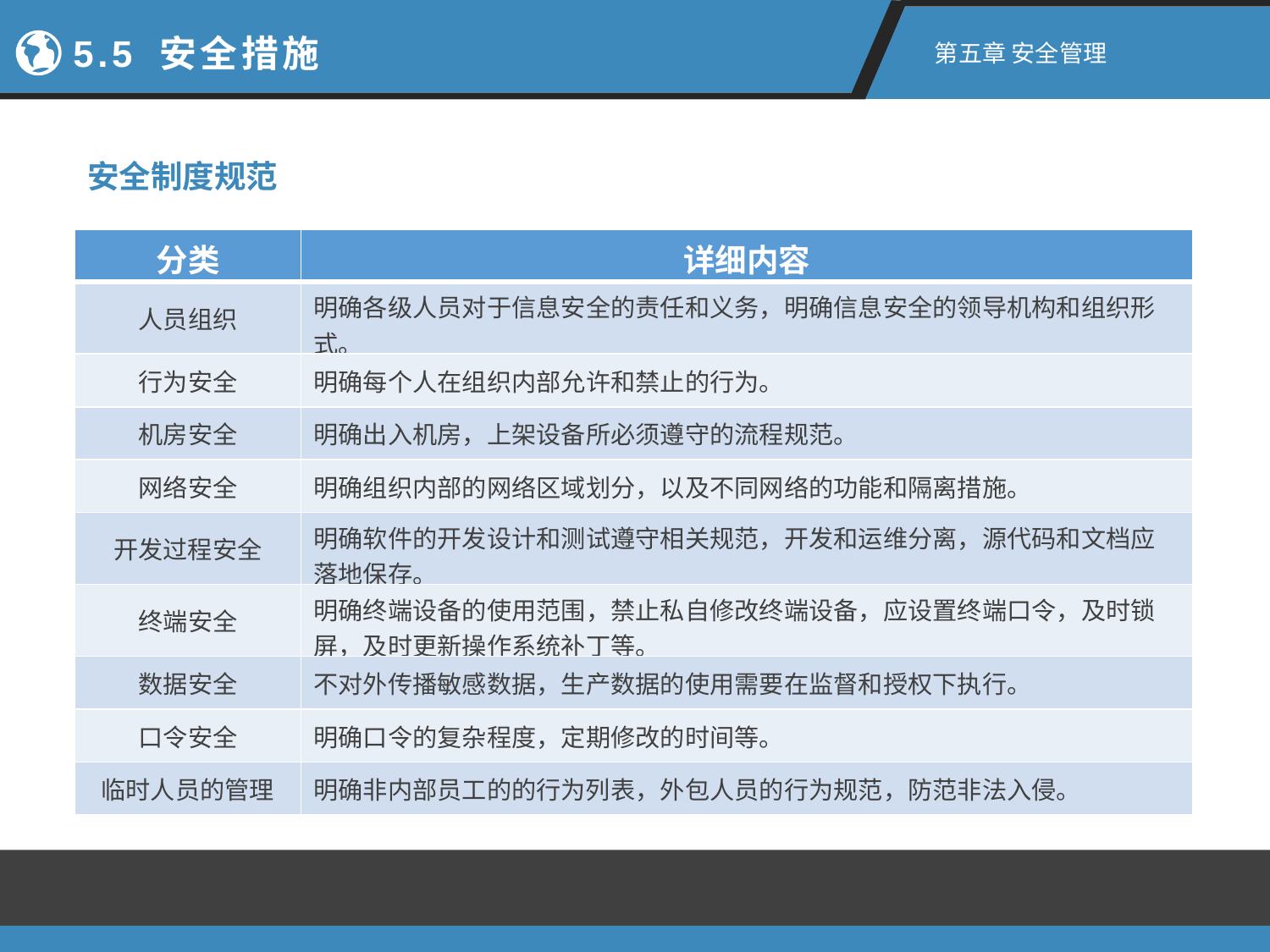

5.5 安全措施

第五章 安全管理
安全制度规范
| 分类 | 详细内容 |
| --- | --- |
| 人员组织 | 明确各级人员对于信息安全的责任和义务，明确信息安全的领导机构和组织形式。 |
| 行为安全 | 明确每个人在组织内部允许和禁止的行为。 |
| 机房安全 | 明确出入机房，上架设备所必须遵守的流程规范。 |
| 网络安全 | 明确组织内部的网络区域划分，以及不同网络的功能和隔离措施。 |
| 开发过程安全 | 明确软件的开发设计和测试遵守相关规范，开发和运维分离，源代码和文档应落地保存。 |
| 终端安全 | 明确终端设备的使用范围，禁止私自修改终端设备，应设置终端口令，及时锁屏，及时更新操作系统补丁等。 |
| 数据安全 | 不对外传播敏感数据，生产数据的使用需要在监督和授权下执行。 |
| 口令安全 | 明确口令的复杂程度，定期修改的时间等。 |
| 临时人员的管理 | 明确非内部员工的的行为列表，外包人员的行为规范，防范非法入侵。 |